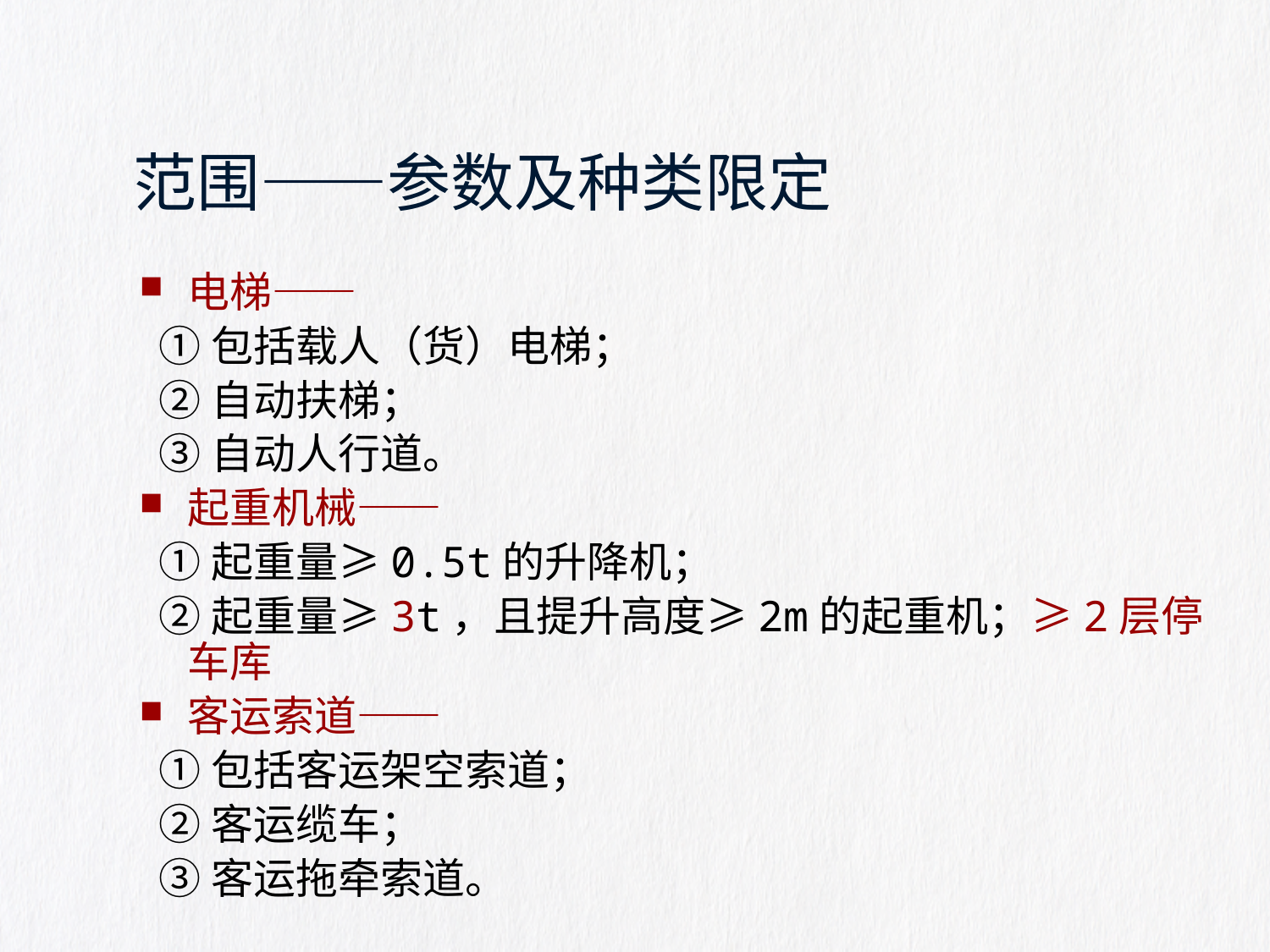

# 范围——参数及种类限定
电梯——
  ①包括载人（货）电梯；
  ②自动扶梯；
  ③自动人行道。
起重机械——
  ①起重量≥0.5t的升降机；
  ②起重量≥3t，且提升高度≥2m的起重机；≥2层停车库
客运索道——
  ①包括客运架空索道；
  ②客运缆车；
  ③客运拖牵索道。
19